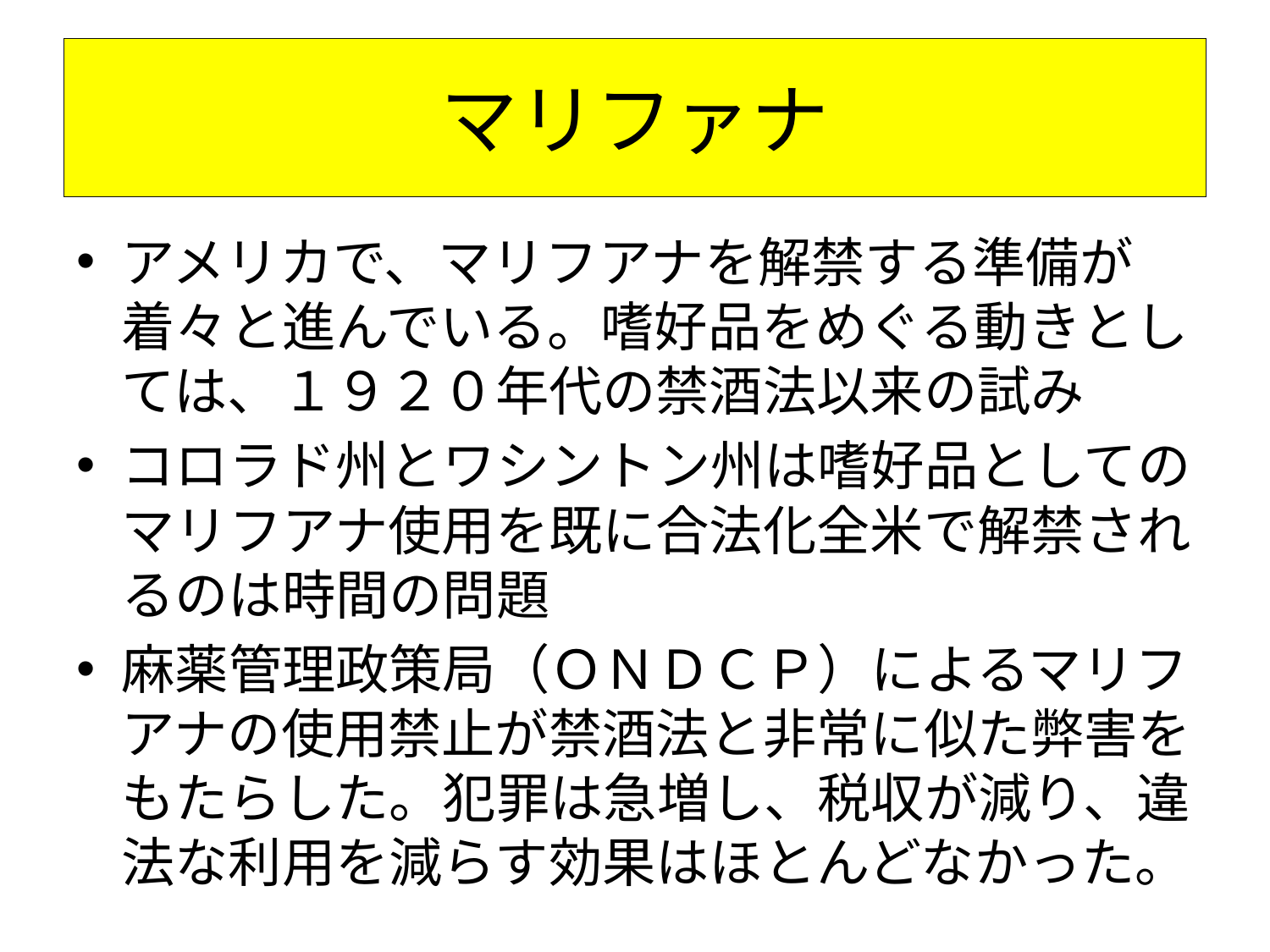

# マリファナ
アメリカで、マリフアナを解禁する準備が着々と進んでいる。嗜好品をめぐる動きとしては、１９２０年代の禁酒法以来の試み
コロラド州とワシントン州は嗜好品としてのマリフアナ使用を既に合法化全米で解禁されるのは時間の問題
麻薬管理政策局（ＯＮＤＣＰ）によるマリフアナの使用禁止が禁酒法と非常に似た弊害をもたらした。犯罪は急増し、税収が減り、違法な利用を減らす効果はほとんどなかった。